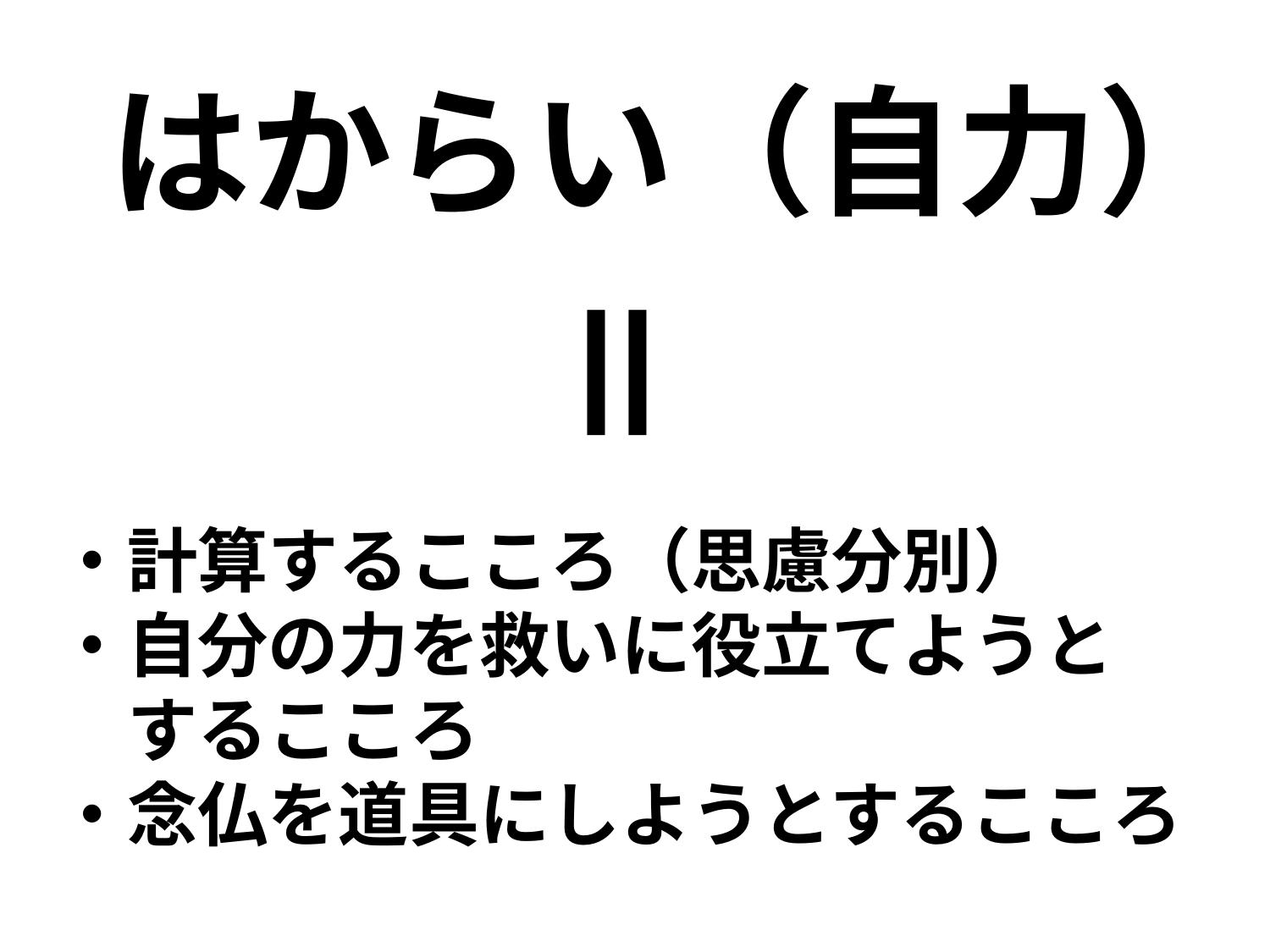

はからい（自力）
＝
・計算するこころ（思慮分別）
・自分の力を救いに役立てようと
　するこころ
・念仏を道具にしようとするこころ